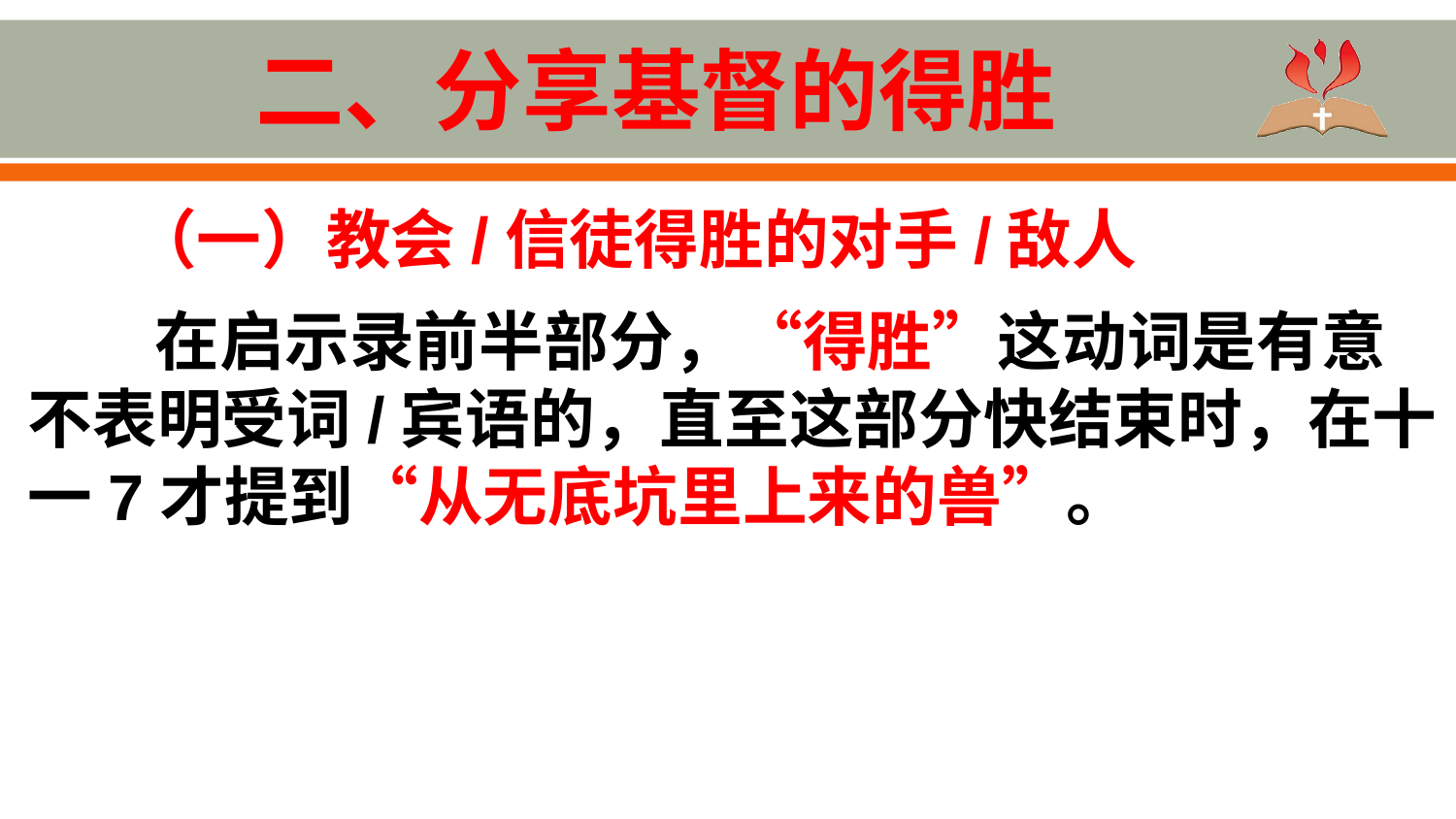

# 二、分享基督的得胜
      （一）教会/信徒得胜的对手/敌人
在启示录前半部分，“得胜”这动词是有意不表明受词/宾语的，直至这部分快结束时，在十一7才提到“从无底坑里上来的兽”。

21